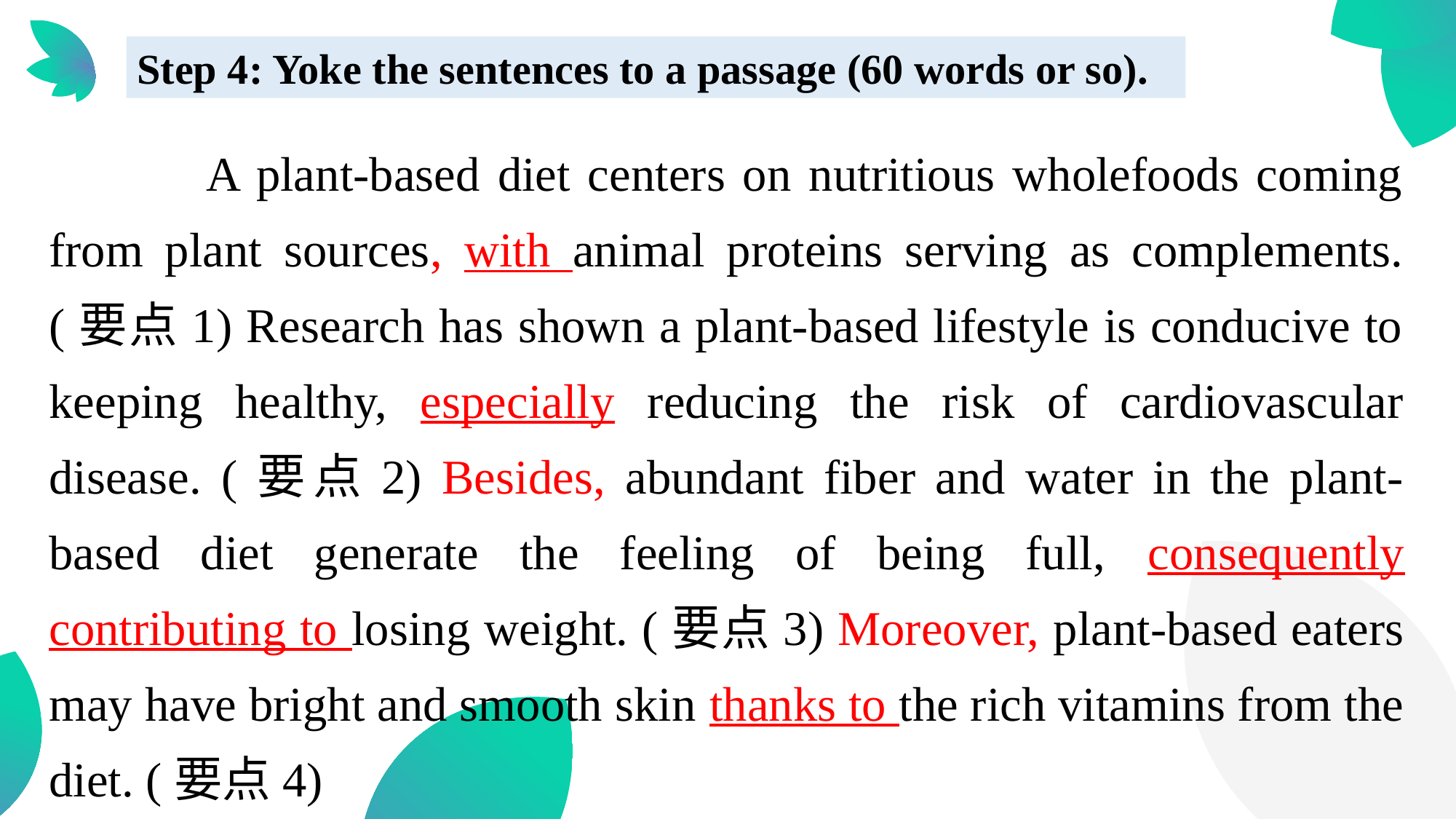

Step 4: Yoke the sentences to a passage (60 words or so).
         A plant-based diet centers on nutritious wholefoods coming from plant sources, with animal proteins serving as complements. (要点1) Research has shown a plant-based lifestyle is conducive to keeping healthy, especially reducing the risk of cardiovascular disease. (要点2) Besides, abundant fiber and water in the plant-based diet generate the feeling of being full, consequently contributing to losing weight. (要点3) Moreover, plant-based eaters may have bright and smooth skin thanks to the rich vitamins from the diet. (要点4)
                                                                                   (72 words)